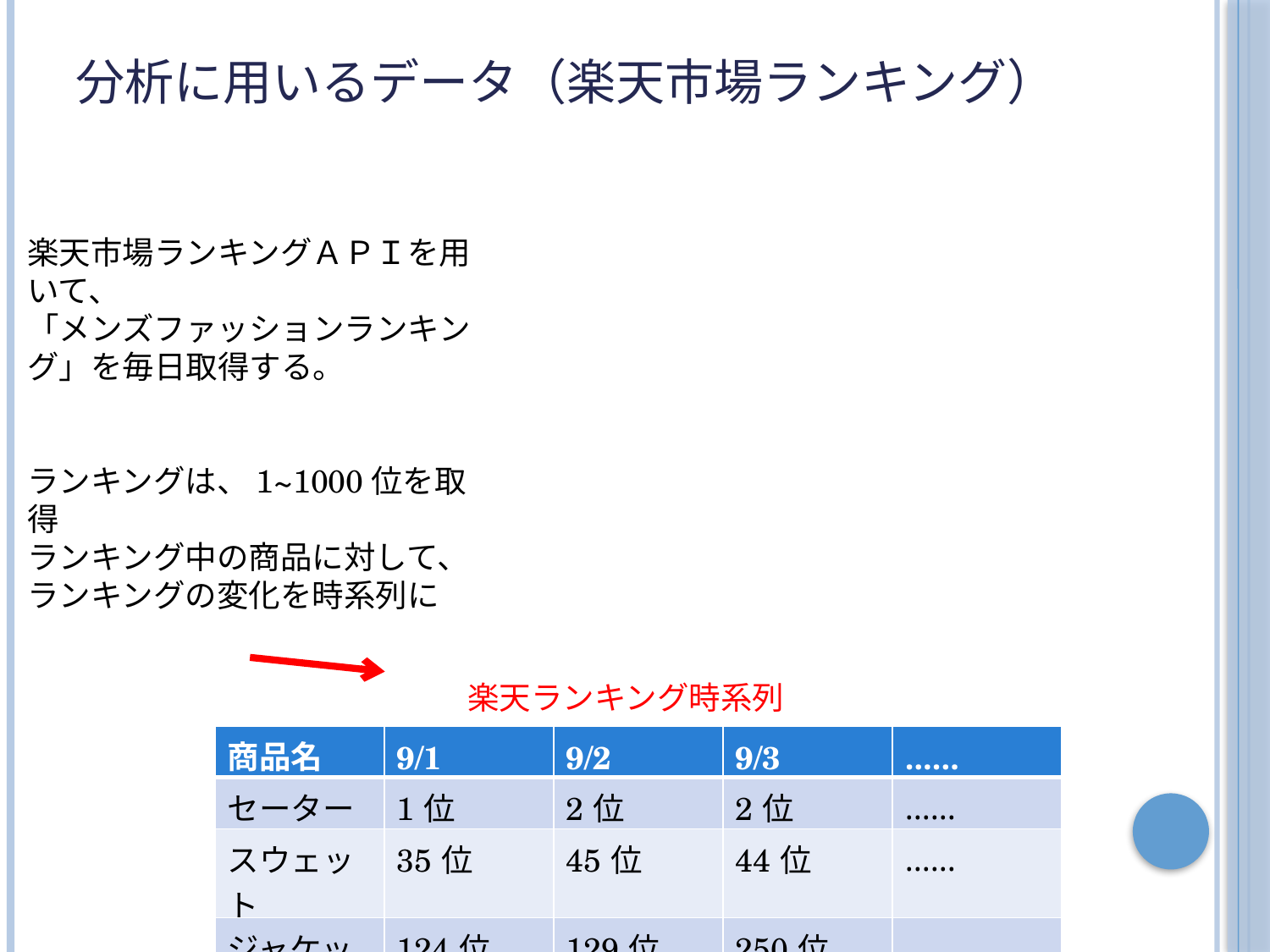

# 分析に用いるデータ（楽天市場ランキング）
楽天市場ランキングＡＰＩを用いて、
「メンズファッションランキング」を毎日取得する。

ランキングは、1~1000位を取得
ランキング中の商品に対して、
ランキングの変化を時系列に

楽天ランキング時系列
| 商品名 | 9/1 | 9/2 | 9/3 | ‥‥‥ |
| --- | --- | --- | --- | --- |
| セーター | 1位 | 2位 | 2位 | ‥‥‥ |
| スウェット | 35位 | 45位 | 44位 | ‥‥‥ |
| ジャケット | 124位 | 129位 | 250位 | ‥‥‥ |